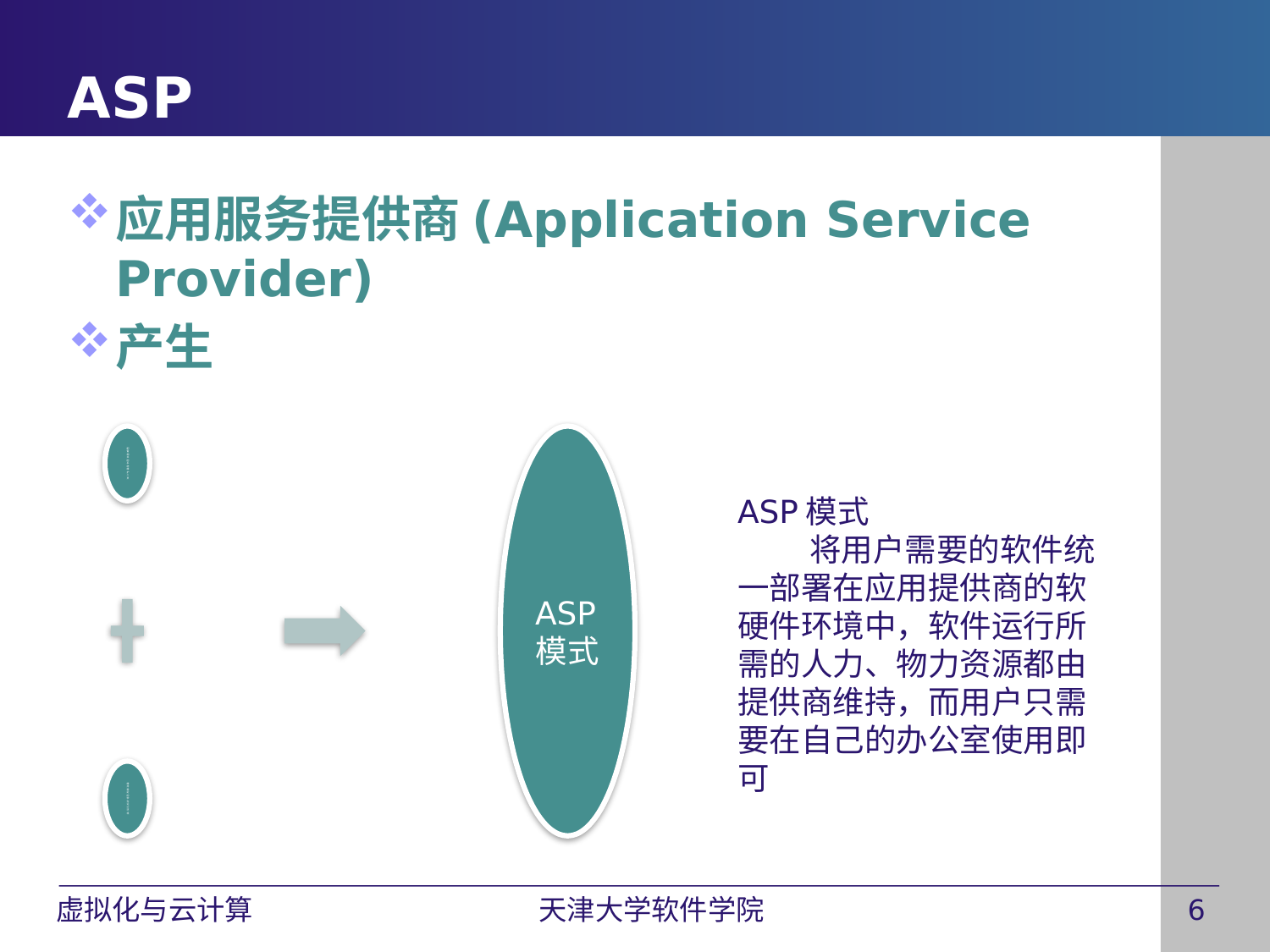

# ASP
应用服务提供商(Application Service Provider)
产生
配备相关的系统维护人员
维持稳定的软件运行环境
ASP模式
ASP模式
         将用户需要的软件统一部署在应用提供商的软硬件环境中，软件运行所需的人力、物力资源都由提供商维持，而用户只需要在自己的办公室使用即可